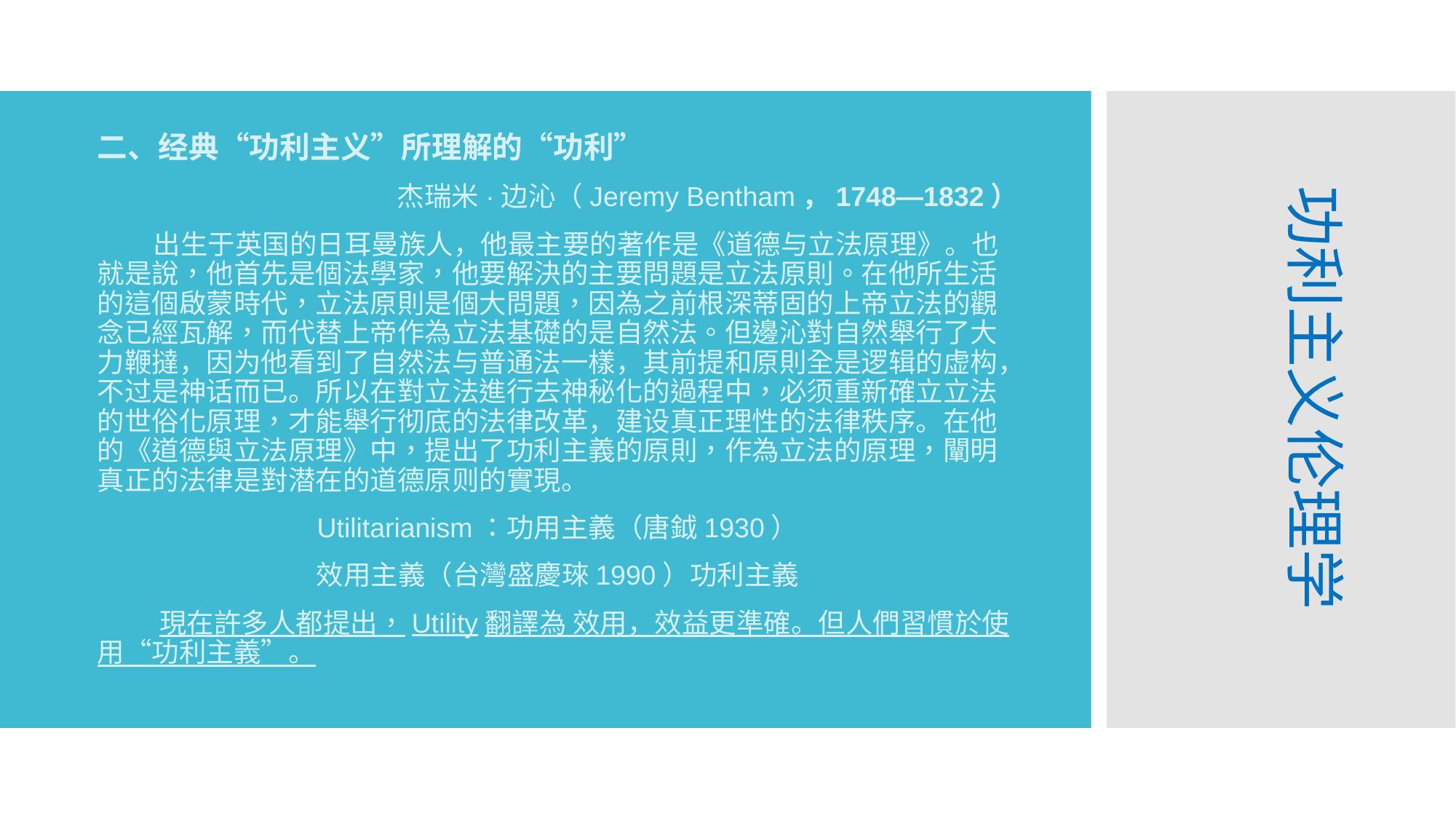

二、经典“功利主义”所理解的“功利”
杰瑞米·边沁（Jeremy Bentham，1748—1832）
        出生于英国的日耳曼族人，他最主要的著作是《道德与立法原理》。也就是說，他首先是個法學家，他要解決的主要問題是立法原則。在他所生活的這個啟蒙時代，立法原則是個大問題，因為之前根深蒂固的上帝立法的觀念已經瓦解，而代替上帝作為立法基礎的是自然法。但邊沁對自然舉行了大力鞭撻，因为他看到了自然法与普通法一樣，其前提和原則全是逻辑的虚构，不过是神话而已。所以在對立法進行去神秘化的過程中，必须重新確立立法的世俗化原理，才能舉行彻底的法律改革，建设真正理性的法律秩序。在他的《道德與立法原理》中，提出了功利主義的原則，作為立法的原理，闡明真正的法律是對潜在的道德原则的實現。
Utilitarianism：功用主義（唐鉞1930）
效用主義（台灣盛慶琜1990）功利主義
         現在許多人都提出，Utility翻譯為 效用，效益更準確。但人們習慣於使用“功利主義”。

功利主义伦理学